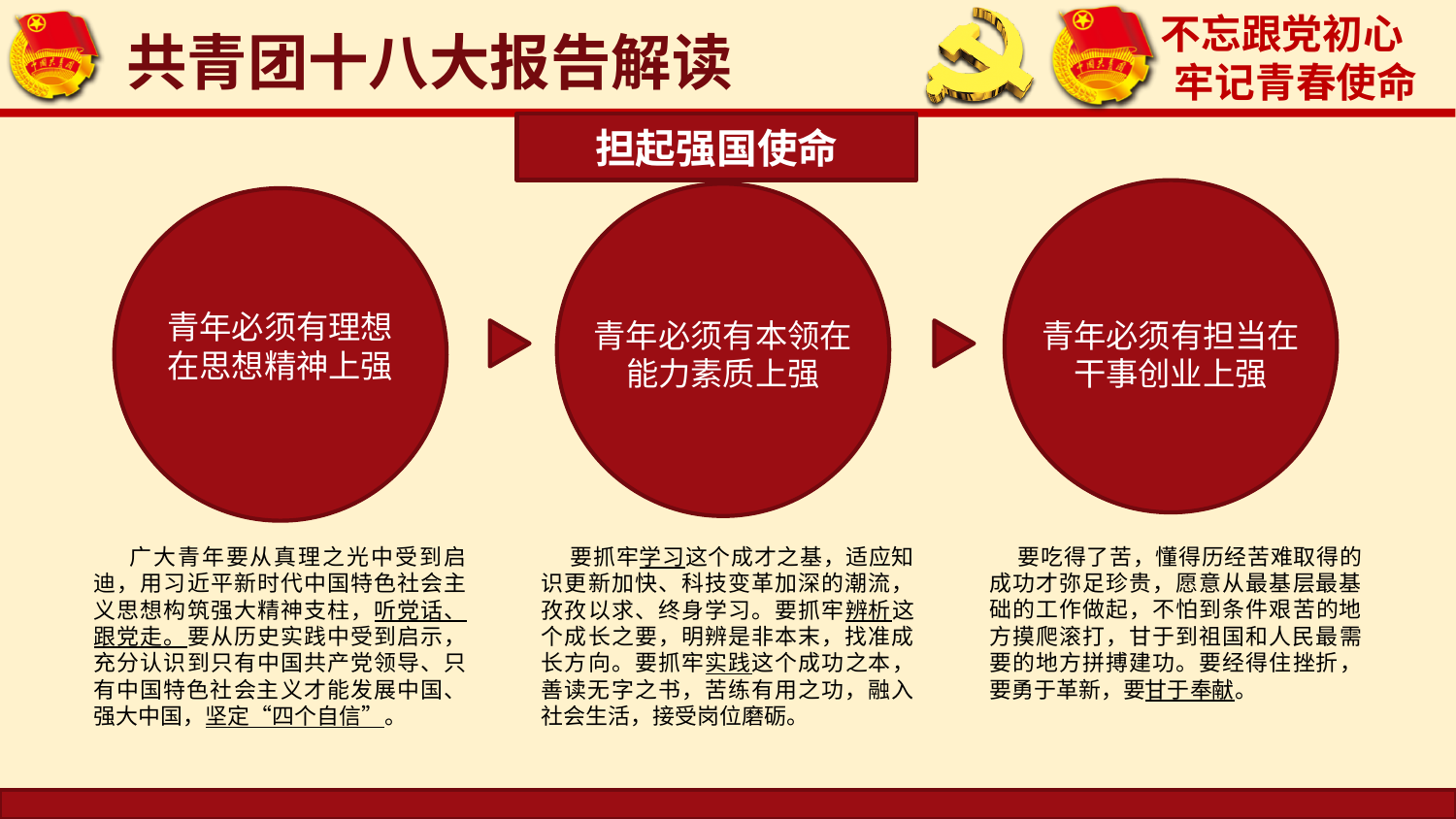

共青团十八大报告解读
担起强国使命

青年必须有理想
在思想精神上强

青年必须有担当在干事创业上强

青年必须有本领在能力素质上强

    广大青年要从真理之光中受到启迪，用习近平新时代中国特色社会主义思想构筑强大精神支柱，听党话、跟党走。要从历史实践中受到启示，充分认识到只有中国共产党领导、只有中国特色社会主义才能发展中国、强大中国，坚定“四个自信”。
    要抓牢学习这个成才之基，适应知识更新加快、科技变革加深的潮流，孜孜以求、终身学习。要抓牢辨析这个成长之要，明辨是非本末，找准成长方向。要抓牢实践这个成功之本，善读无字之书，苦练有用之功，融入社会生活，接受岗位磨砺。
    要吃得了苦，懂得历经苦难取得的成功才弥足珍贵，愿意从最基层最基础的工作做起，不怕到条件艰苦的地方摸爬滚打，甘于到祖国和人民最需要的地方拼搏建功。要经得住挫折，要勇于革新，要甘于奉献。